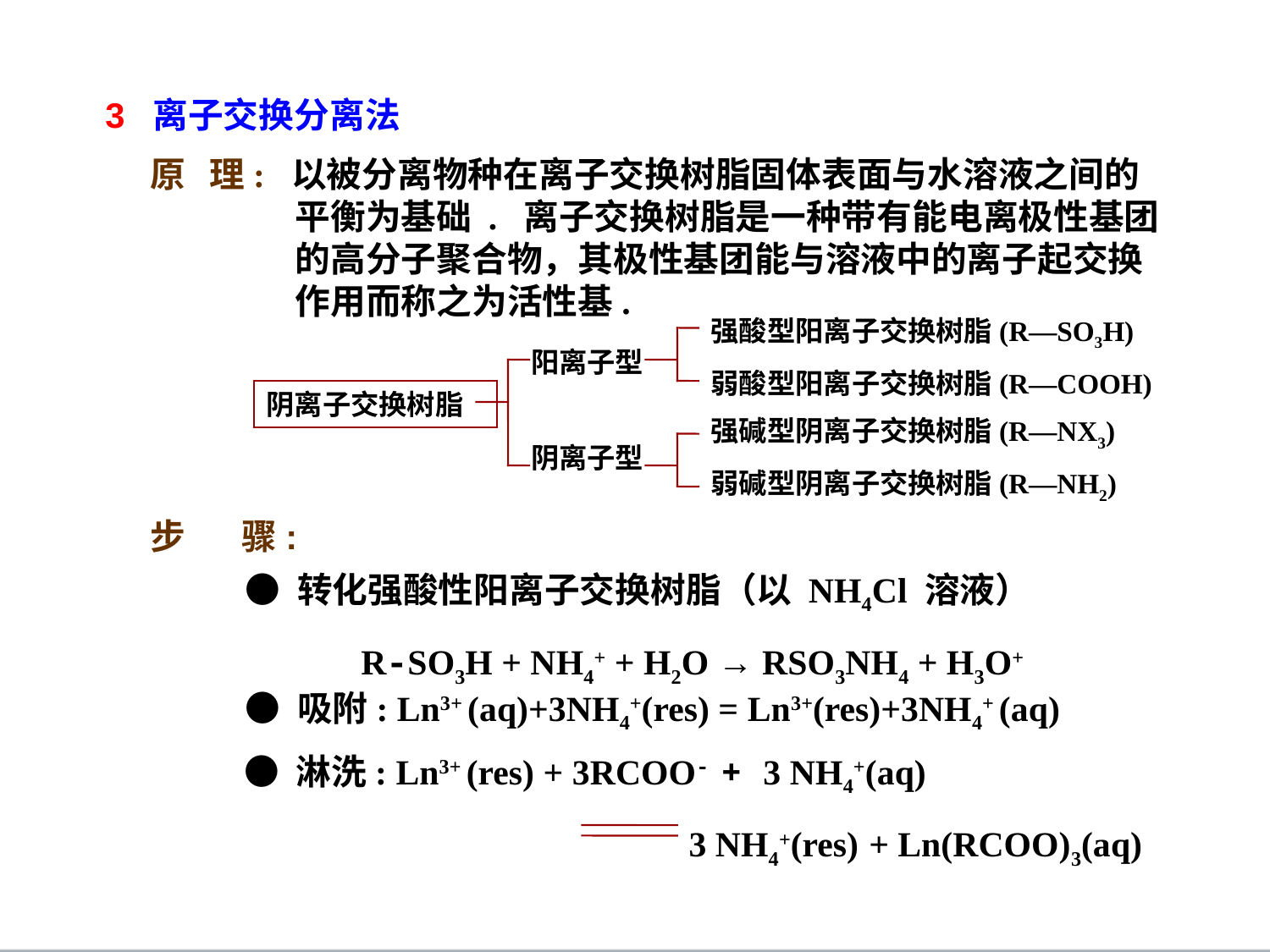

3  离子交换分离法
原   理:  以被分离物种在离子交换树脂固体表面与水溶液之间的
                 平衡为基础 .  离子交换树脂是一种带有能电离极性基团
                 的高分子聚合物，其极性基团能与溶液中的离子起交换
                 作用而称之为活性基.
强酸型阳离子交换树脂(R—SO3H)
弱酸型阳离子交换树脂(R—COOH)
强碱型阴离子交换树脂(R—NX3)
弱碱型阴离子交换树脂(R—NH2)

阳离子型

阴离子型

阴离子交换树脂

步       骤:
● 转化强酸性阳离子交换树脂（以 NH4Cl 溶液）
             R-SO3H + NH4+ + H2O → RSO3NH4 + H3O+
● 吸附: Ln3+ (aq)+3NH4+(res) = Ln3+(res)+3NH4+ (aq)
● 淋洗: Ln3+ (res) + 3RCOO- + 3 NH4+(aq)
                                                  3 NH4+(res)  + Ln(RCOO)3(aq)